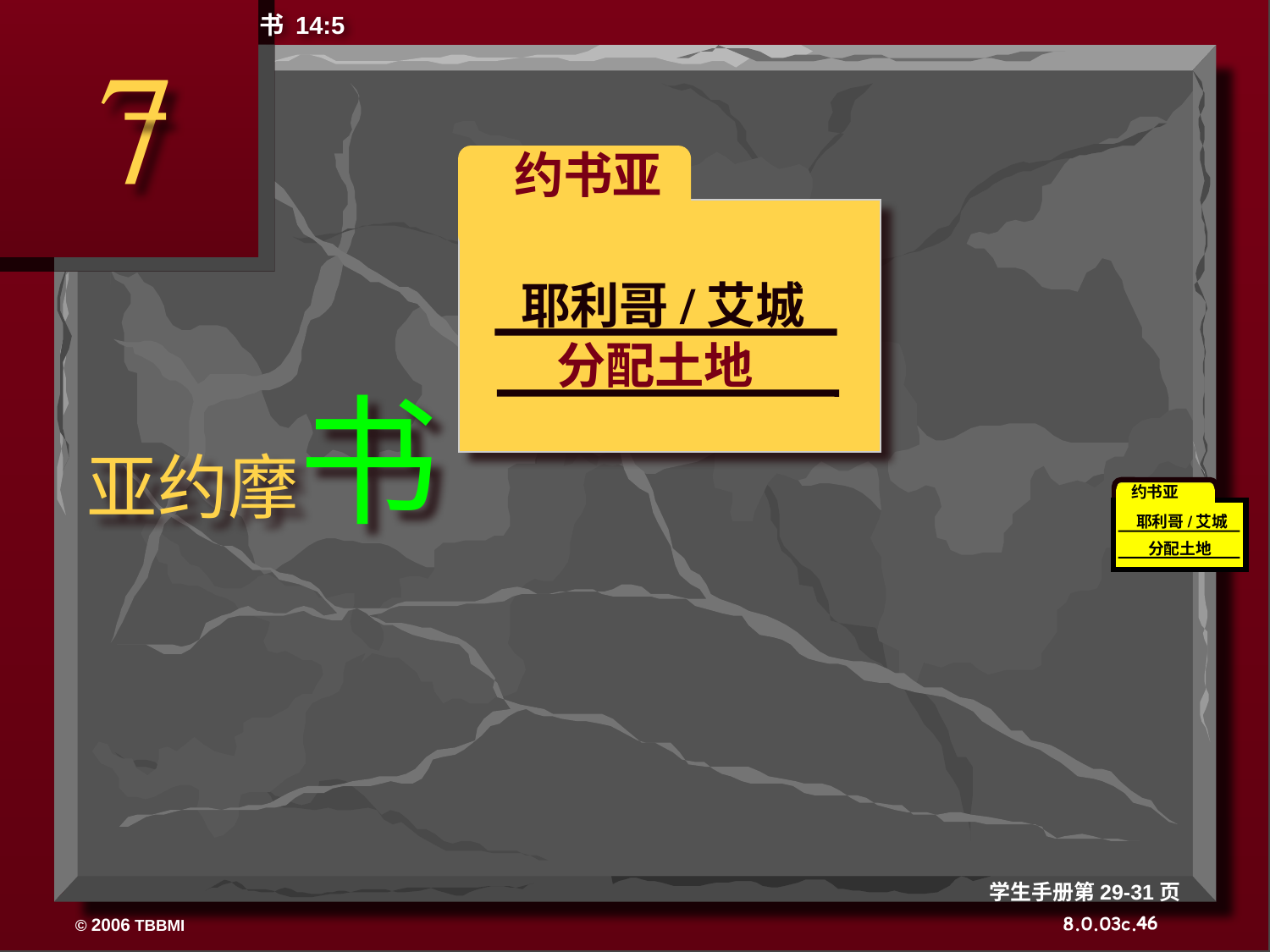

书 14:5

7

   约书亚

耶利哥/艾城
分配土地

亚约摩书

约书亚

耶利哥/艾城

分配土地

学生手册第29-31页
46